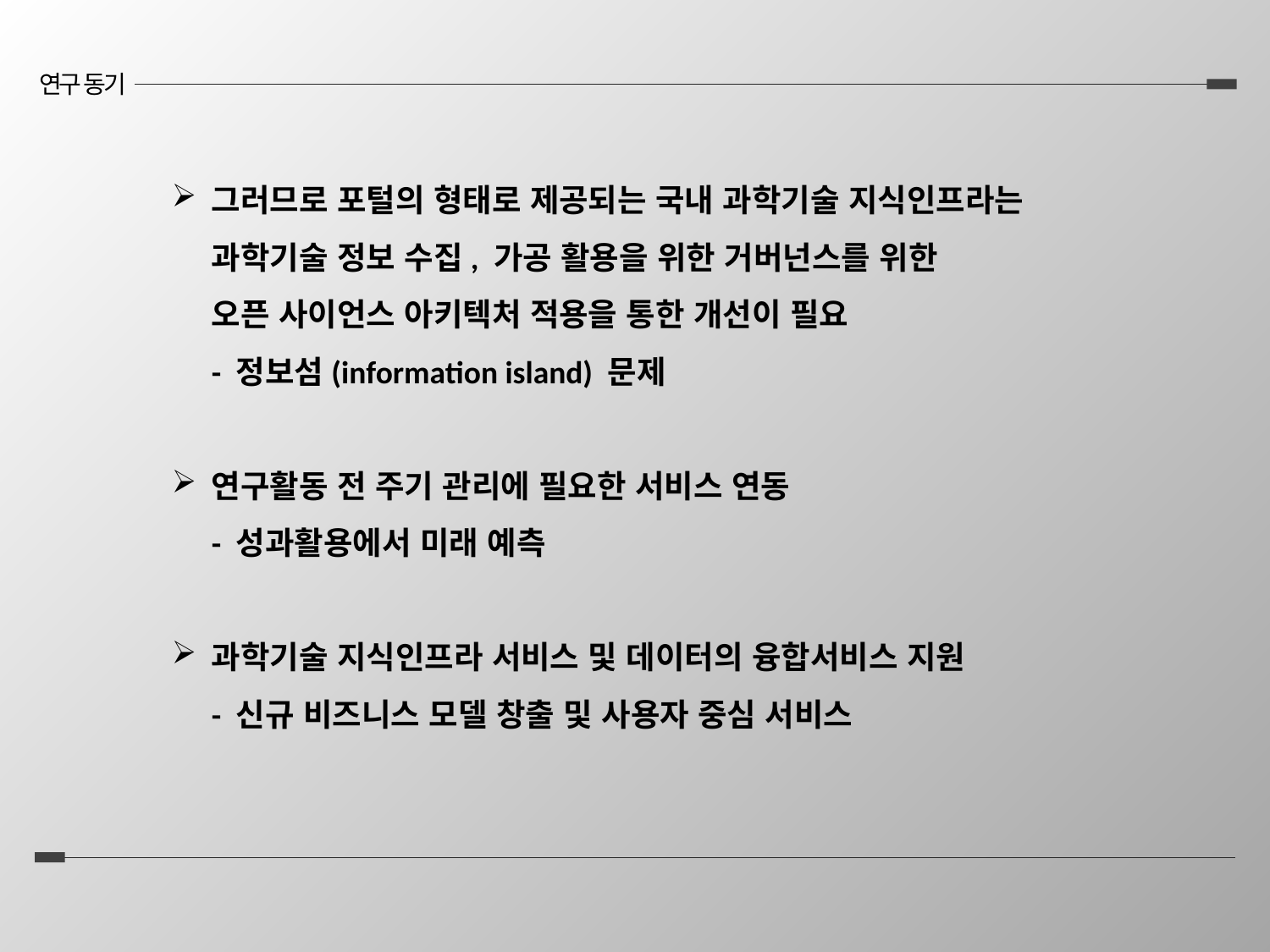

연구 동기

그러므로 포털의 형태로 제공되는 국내 과학기술 지식인프라는
과학기술 정보 수집, 가공 활용을 위한 거버넌스를 위한
오픈 사이언스 아키텍처 적용을 통한 개선이 필요
- 정보섬(information island) 문제

연구활동 전 주기 관리에 필요한 서비스 연동
- 성과활용에서 미래 예측

과학기술 지식인프라 서비스 및 데이터의 융합서비스 지원
- 신규 비즈니스 모델 창출 및 사용자 중심 서비스